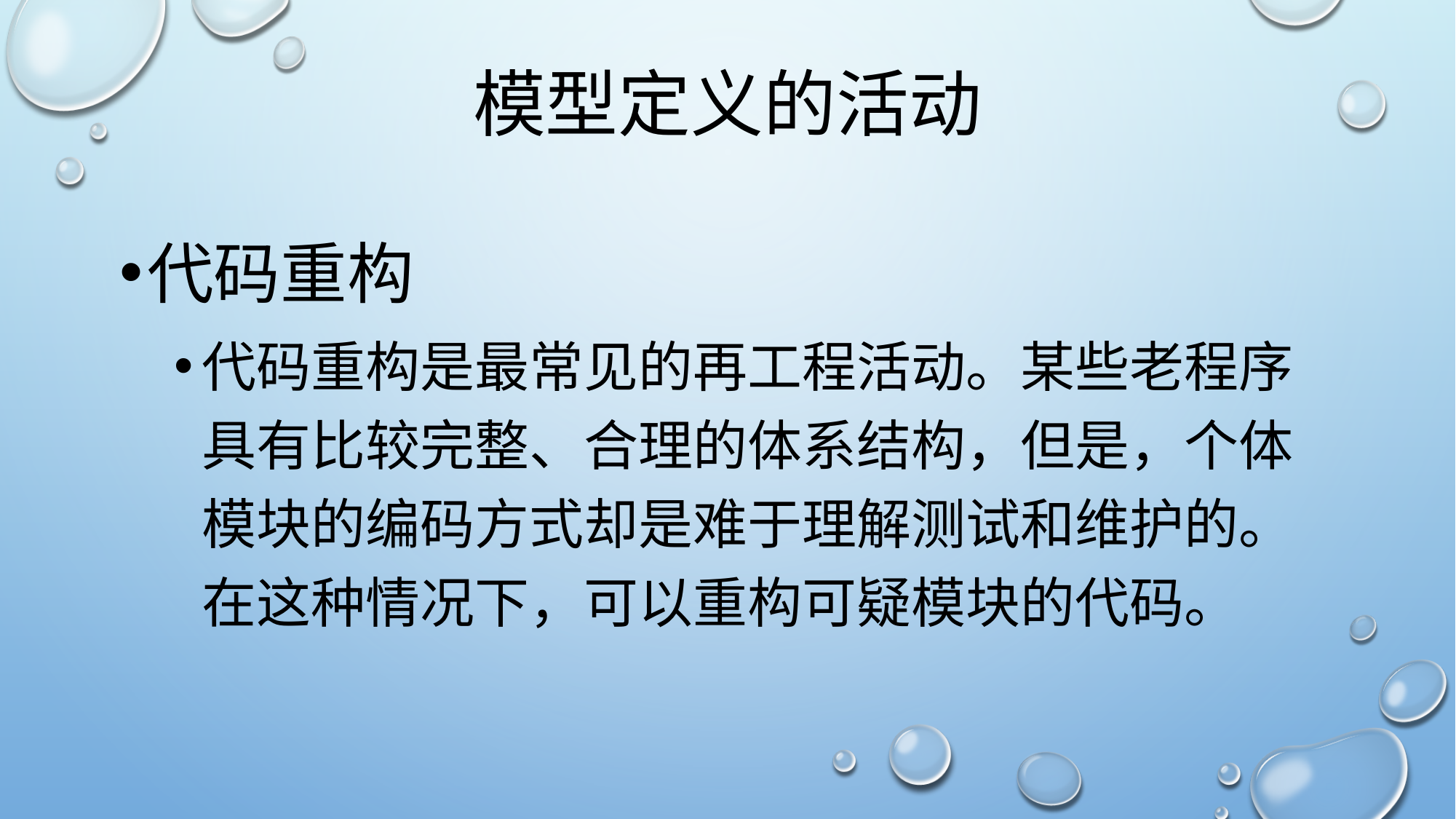

# 模型定义的活动
代码重构
代码重构是最常见的再工程活动。某些老程序具有比较完整、合理的体系结构，但是，个体模块的编码方式却是难于理解测试和维护的。在这种情况下，可以重构可疑模块的代码。